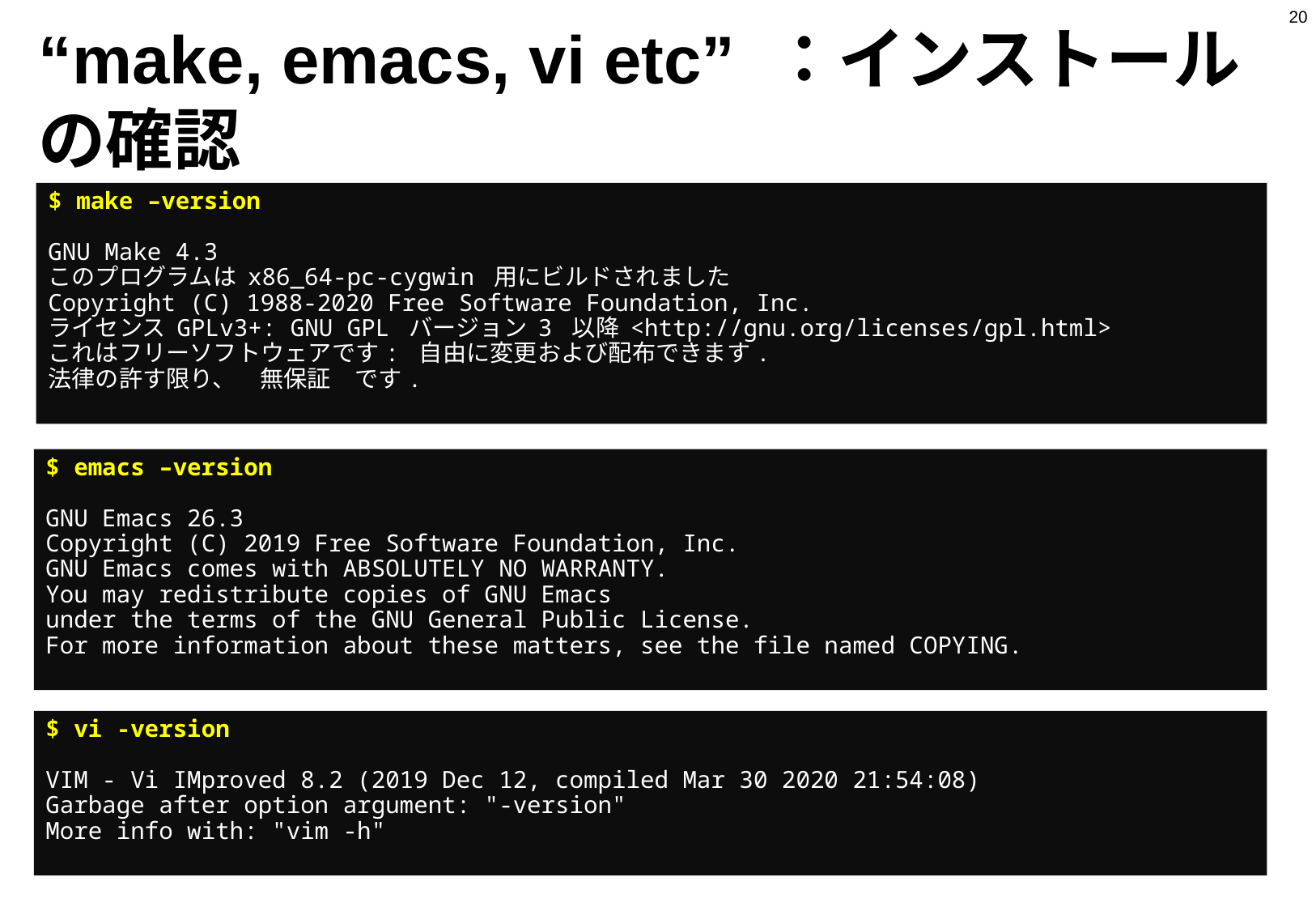

20
# “make, emacs, vi etc” ：インストールの確認
$ make –version

GNU Make 4.3
このプログラムは x86_64-pc-cygwin 用にビルドされました
Copyright (C) 1988-2020 Free Software Foundation, Inc.
ライセンス GPLv3+: GNU GPL バージョン 3 以降 <http://gnu.org/licenses/gpl.html>
これはフリーソフトウェアです: 自由に変更および配布できます.
法律の許す限り、　無保証　です.

$ emacs –version

GNU Emacs 26.3
Copyright (C) 2019 Free Software Foundation, Inc.
GNU Emacs comes with ABSOLUTELY NO WARRANTY.
You may redistribute copies of GNU Emacs
under the terms of the GNU General Public License.
For more information about these matters, see the file named COPYING.

$ vi -version

VIM - Vi IMproved 8.2 (2019 Dec 12, compiled Mar 30 2020 21:54:08)
Garbage after option argument: "-version"
More info with: "vim -h"